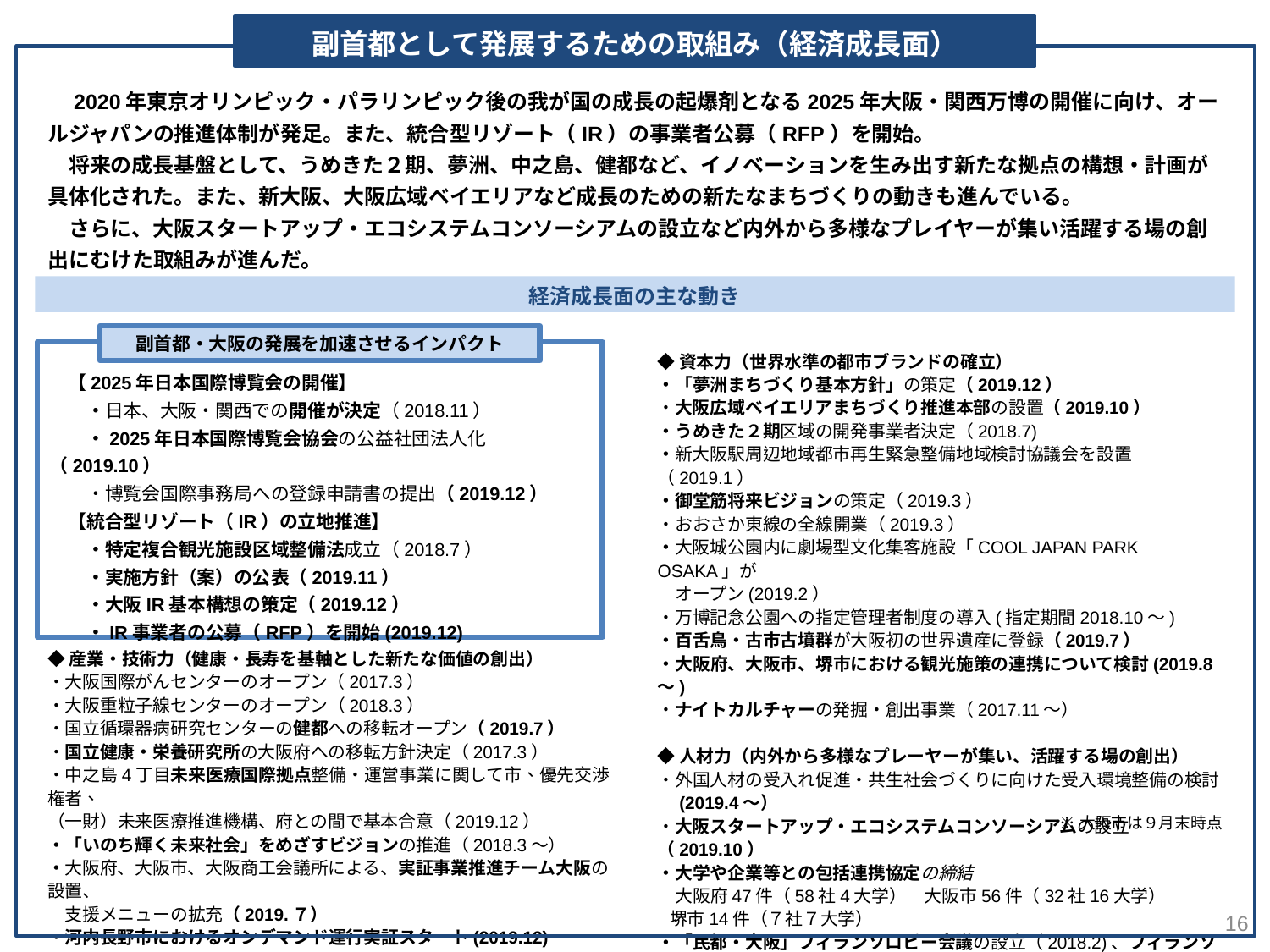

副首都として発展するための取組み（経済成長面）

　2020年東京オリンピック・パラリンピック後の我が国の成長の起爆剤となる2025年大阪・関西万博の開催に向け、オールジャパンの推進体制が発足。また、統合型リゾート（IR）の事業者公募（RFP）を開始。
　将来の成長基盤として、うめきた２期、夢洲、中之島、健都など、イノベーションを生み出す新たな拠点の構想・計画が具体化された。また、新大阪、大阪広域ベイエリアなど成長のための新たなまちづくりの動きも進んでいる。
　さらに、大阪スタートアップ・エコシステムコンソーシアムの設立など内外から多様なプレイヤーが集い活躍する場の創出にむけた取組みが進んだ。

経済成長面の主な動き
副首都・大阪の発展を加速させるインパクト

　【2025年日本国際博覧会の開催】
　　・日本、大阪・関西での開催が決定（2018.11）
　　・2025年日本国際博覧会協会の公益社団法人化（2019.10）
　　・博覧会国際事務局への登録申請書の提出（2019.12）
　【統合型リゾート（IR）の立地推進】
　　・特定複合観光施設区域整備法成立（2018.7）
　　・実施方針（案）の公表（2019.11）
　　・大阪IR基本構想の策定（2019.12）
　　・IR事業者の公募（RFP）を開始(2019.12)
◆資本力（世界水準の都市ブランドの確立）
・「夢洲まちづくり基本方針」の策定（2019.12）
・大阪広域ベイエリアまちづくり推進本部の設置（2019.10）
・うめきた２期区域の開発事業者決定（2018.7)
・新大阪駅周辺地域都市再生緊急整備地域検討協議会を設置（2019.1）
・御堂筋将来ビジョンの策定（2019.3）
・おおさか東線の全線開業（2019.3）
・大阪城公園内に劇場型文化集客施設「COOL JAPAN PARK OSAKA」が
　オープン(2019.2）
・万博記念公園への指定管理者制度の導入(指定期間2018.10～)
・百舌鳥・古市古墳群が大阪初の世界遺産に登録（2019.7）
・大阪府、大阪市、堺市における観光施策の連携について検討(2019.8～)
・ナイトカルチャーの発掘・創出事業（2017.11～）

◆人材力（内外から多様なプレーヤーが集い、活躍する場の創出）
・外国人材の受入れ促進・共生社会づくりに向けた受入環境整備の検討
　(2019.4～）
・大阪スタートアップ・エコシステムコンソーシアムの設立（2019.10）
・大学や企業等との包括連携協定の締結
　大阪府47件（58社4大学）　大阪市56件（32社16大学）
  堺市14件（７社７大学）
・「民都・大阪」フィランソロピー会議の設立（2018.2)、フィランソロピー都市宣言（2018.6）

◆産業・技術力（健康・長寿を基軸とした新たな価値の創出）
・大阪国際がんセンターのオープン（2017.3）
・大阪重粒子線センターのオープン（2018.3）
・国立循環器病研究センターの健都への移転オープン（2019.7）
・国立健康・栄養研究所の大阪府への移転方針決定（2017.3）
・中之島4丁目未来医療国際拠点整備・運営事業に関して市、優先交渉権者、
（一財）未来医療推進機構、府との間で基本合意（2019.12）
・「いのち輝く未来社会」をめざすビジョンの推進（2018.3～）
・大阪府、大阪市、大阪商工会議所による、実証事業推進チーム大阪の設置、
　支援メニューの拡充（2019.７）
・河内長野市におけるオンデマンド運行実証スタート(2019.12)

※大阪市は９月末時点
16